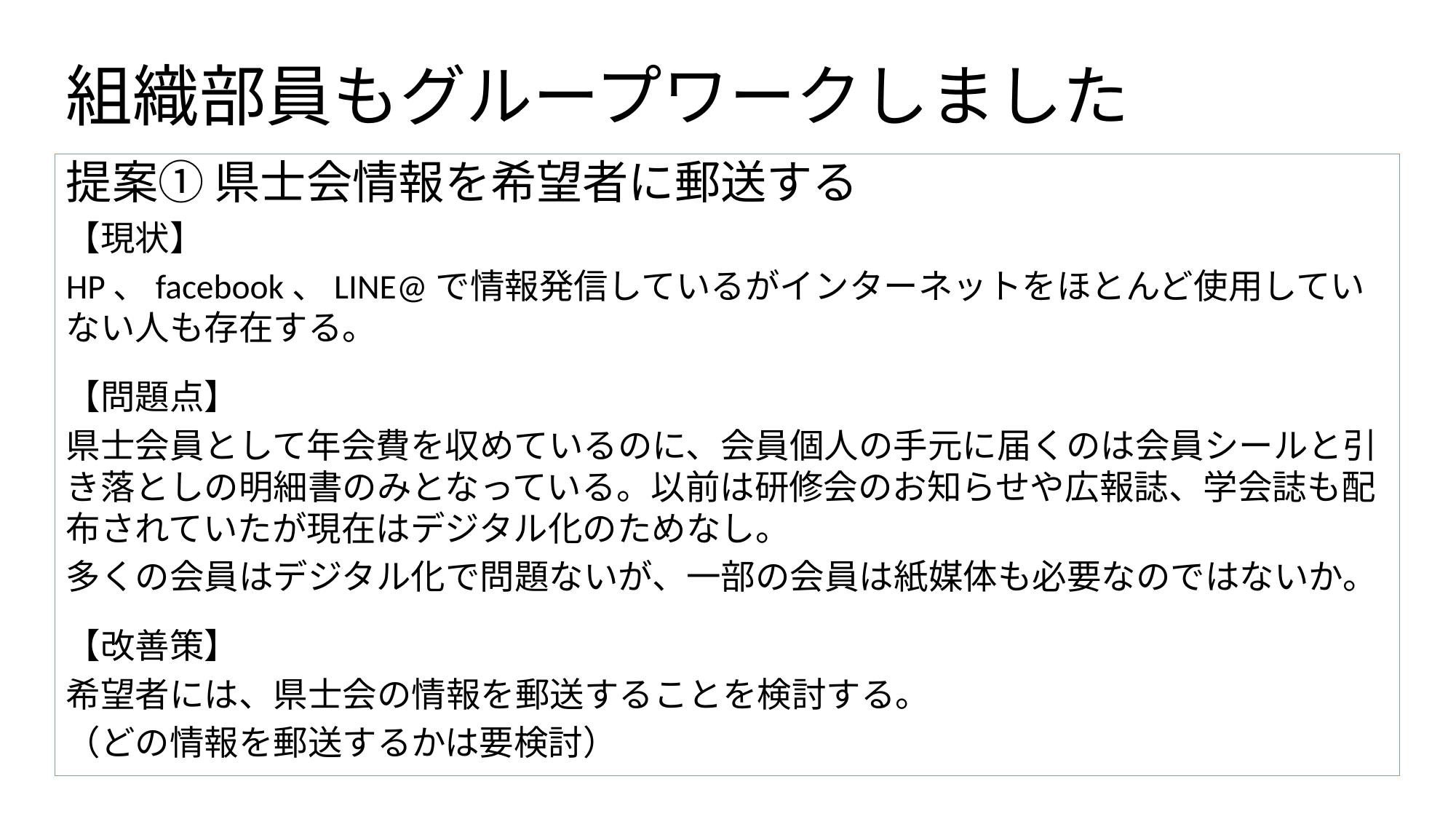

# 組織部員もグループワークしました
提案① 県士会情報を希望者に郵送する
【現状】
HP、facebook、LINE@で情報発信しているがインターネットをほとんど使用していない人も存在する。

【問題点】
県士会員として年会費を収めているのに、会員個人の手元に届くのは会員シールと引き落としの明細書のみとなっている。以前は研修会のお知らせや広報誌、学会誌も配布されていたが現在はデジタル化のためなし。
多くの会員はデジタル化で問題ないが、一部の会員は紙媒体も必要なのではないか。

【改善策】
希望者には、県士会の情報を郵送することを検討する。
（どの情報を郵送するかは要検討）